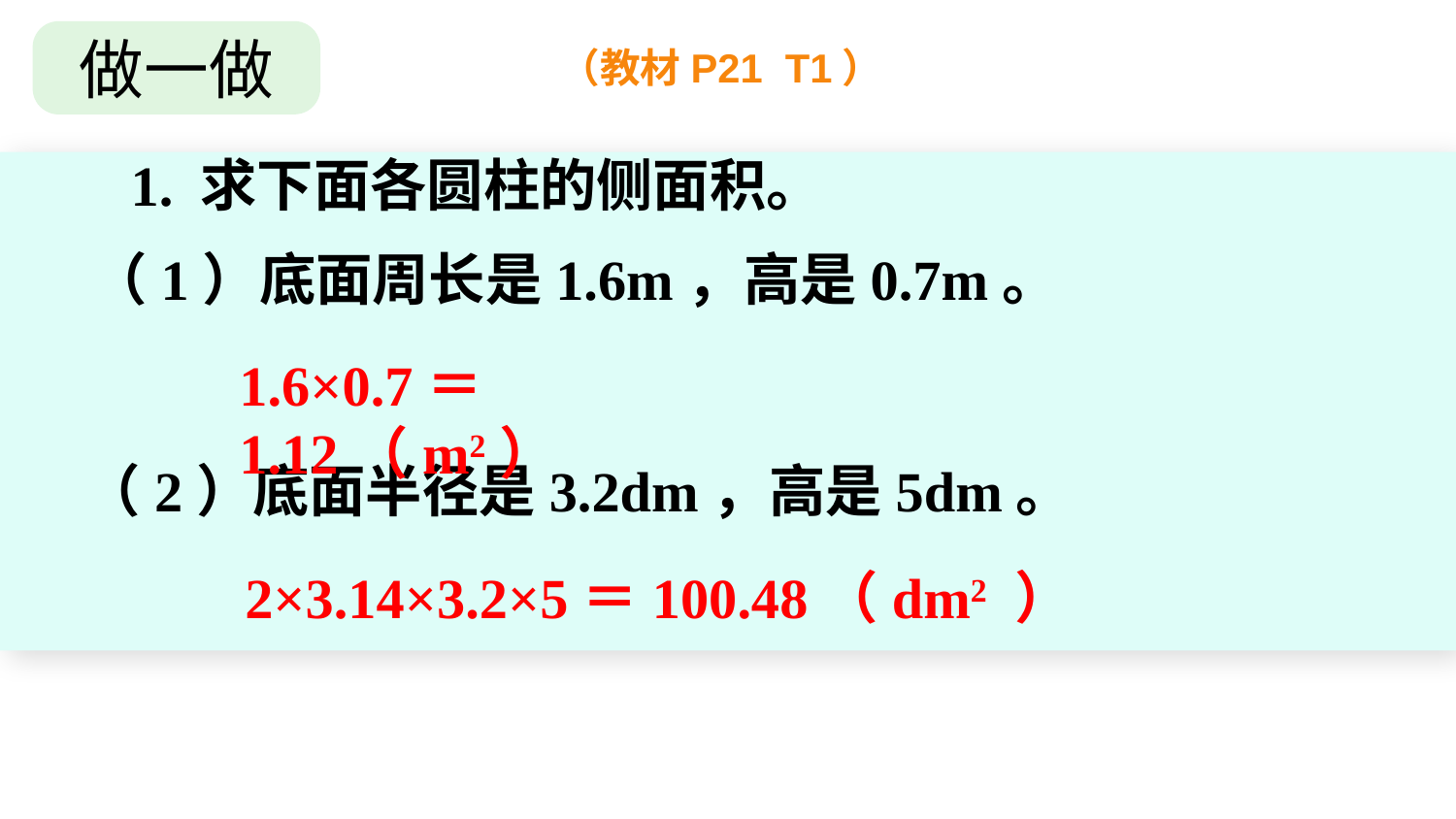

做一做
（教材P21  T1）
1. 求下面各圆柱的侧面积。
（1）底面周长是1.6m，高是0.7m。
1.6×0.7＝1.12（m2）
（2）底面半径是3.2dm，高是5dm。
www.youyi100.com
2×3.14×3.2×5＝100.48（dm2 ）